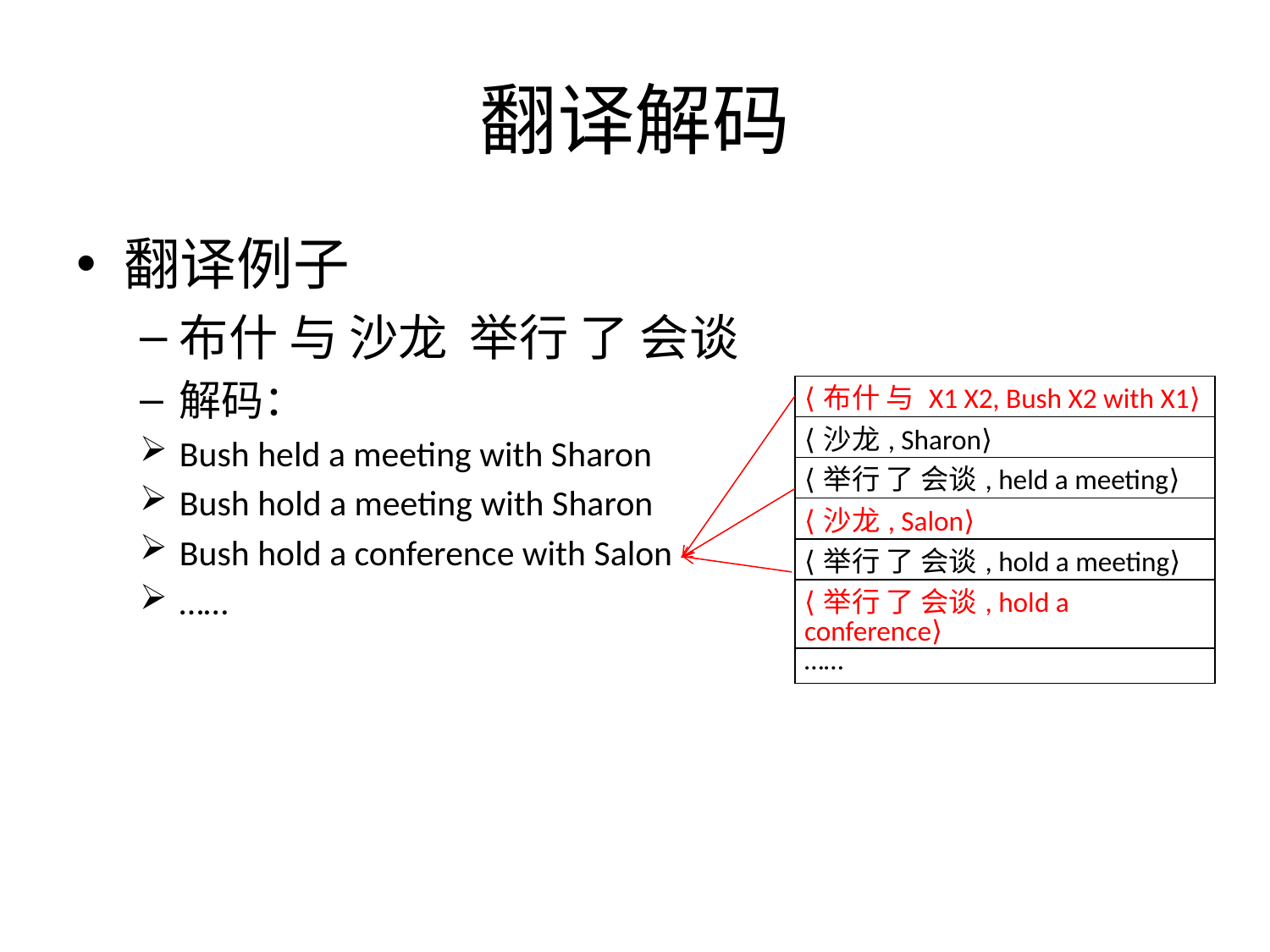

# 翻译解码
翻译例子
布什 与 沙龙  举行 了 会谈
解码：
Bush held a meeting with Sharon
Bush hold a meeting with Sharon
Bush hold a conference with Salon
……

| ⟨布什 与 X1 X2, Bush X2 with X1⟩ |
| --- |
| ⟨沙龙, Sharon⟩ |
| ⟨举行 了 会谈, held a meeting⟩ |
| ⟨沙龙, Salon⟩ |
| ⟨举行 了 会谈, hold a meeting⟩ |
| ⟨举行 了 会谈, hold a conference⟩ |
| …… |